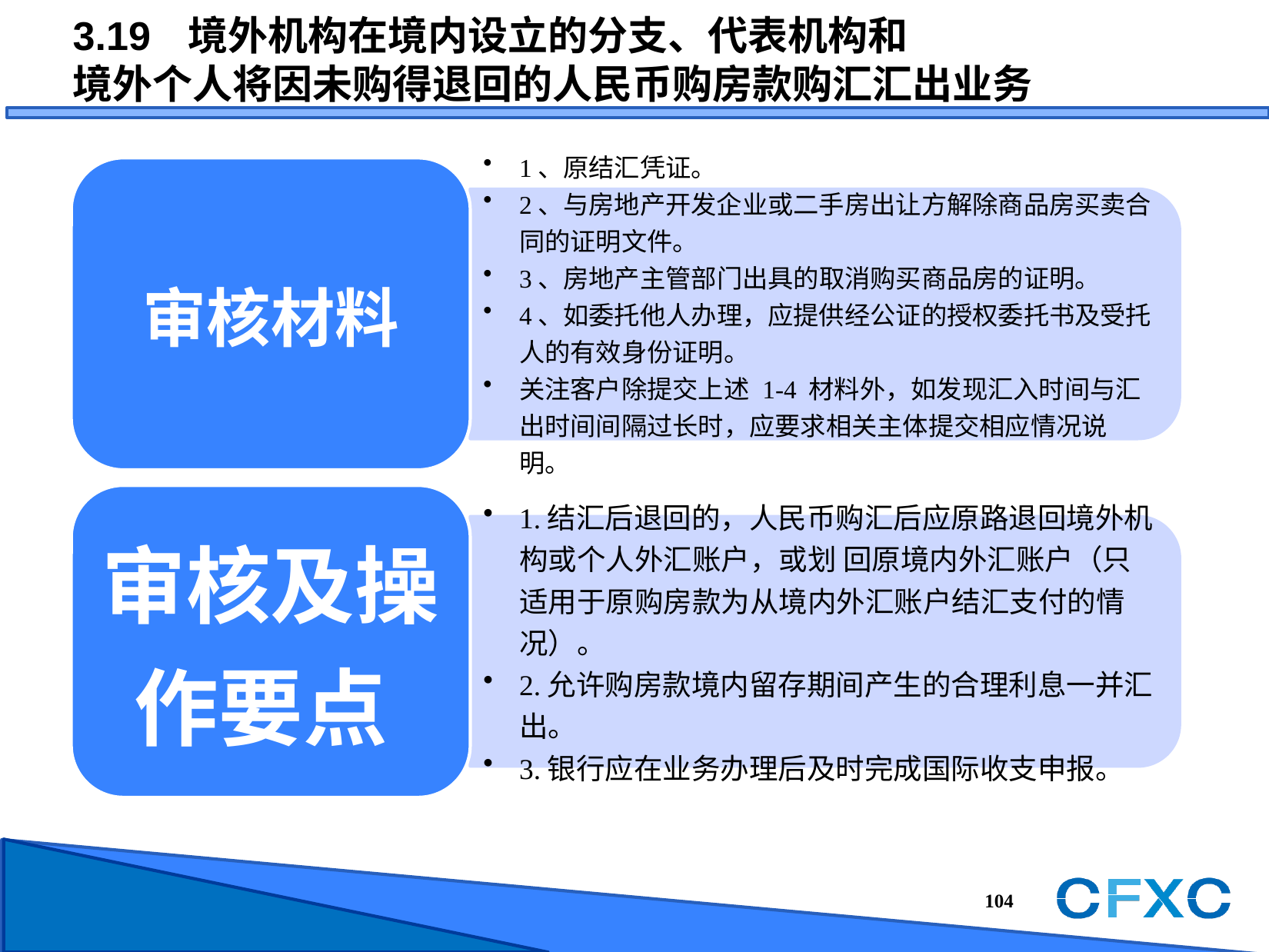

3.19	境外机构在境内设立的分支、代表机构和
境外个人将因未购得退回的人民币购房款购汇汇出业务
审核材料
1、原结汇凭证。
审核及操作要点
1.结汇后退回的，人民币购汇后应原路退回境外机构或个人外汇账户，或划 回原境内外汇账户（只适用于原购房款为从境内外汇账户结汇支付的情况）。
2、与房地产开发企业或二手房出让方解除商品房买卖合同的证明文件。
3、房地产主管部门出具的取消购买商品房的证明。
4、如委托他人办理，应提供经公证的授权委托书及受托人的有效身份证明。
关注客户除提交上述 1-4 材料外，如发现汇入时间与汇出时间间隔过长时，应要求相关主体提交相应情况说明。
2.允许购房款境内留存期间产生的合理利息一并汇出。
3.银行应在业务办理后及时完成国际收支申报。
104